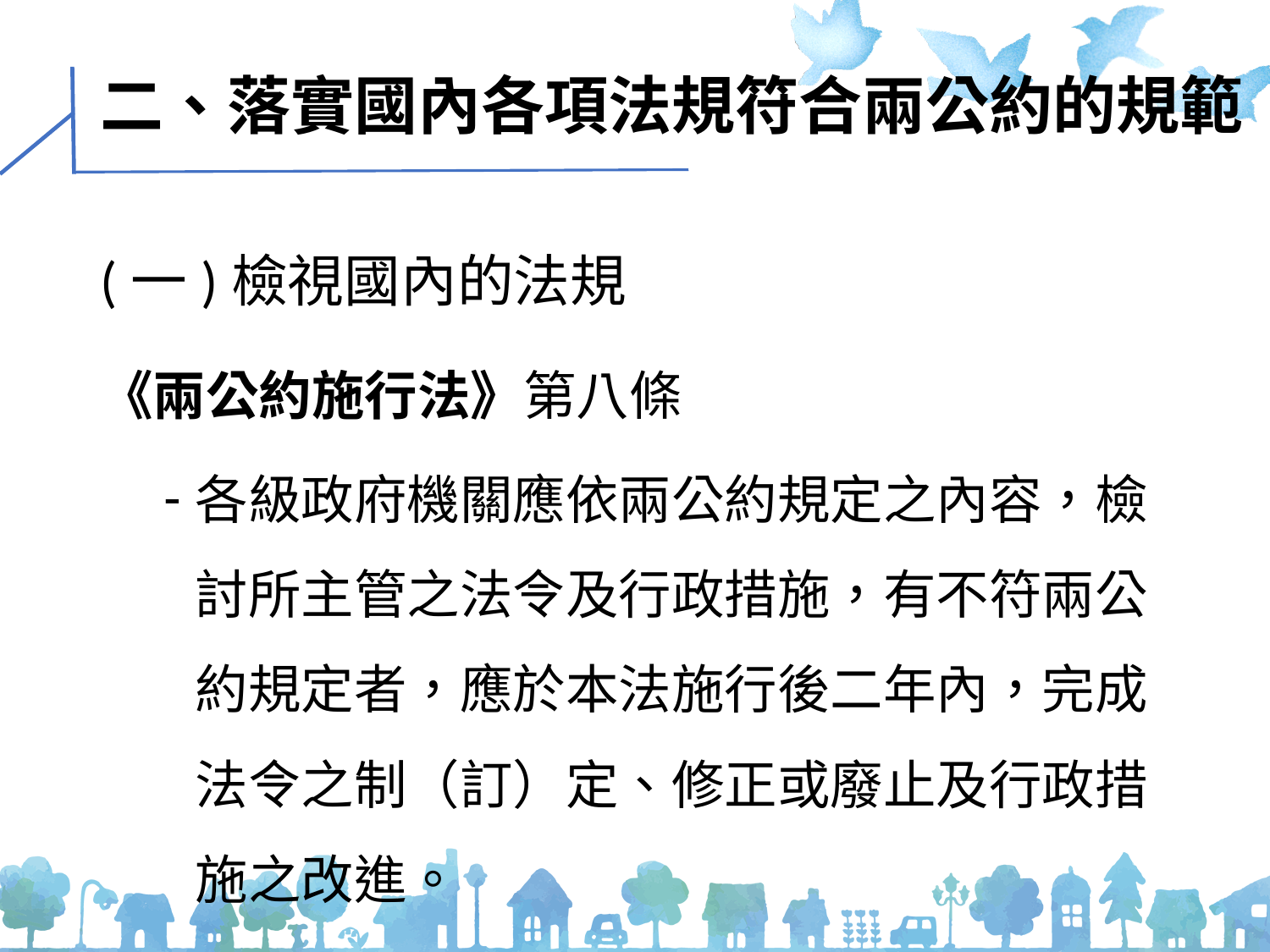

# 二、落實國內各項法規符合兩公約的規範
(一)檢視國內的法規
《兩公約施行法》第八條
各級政府機關應依兩公約規定之內容，檢討所主管之法令及行政措施，有不符兩公約規定者，應於本法施行後二年內，完成法令之制（訂）定、修正或廢止及行政措施之改進。